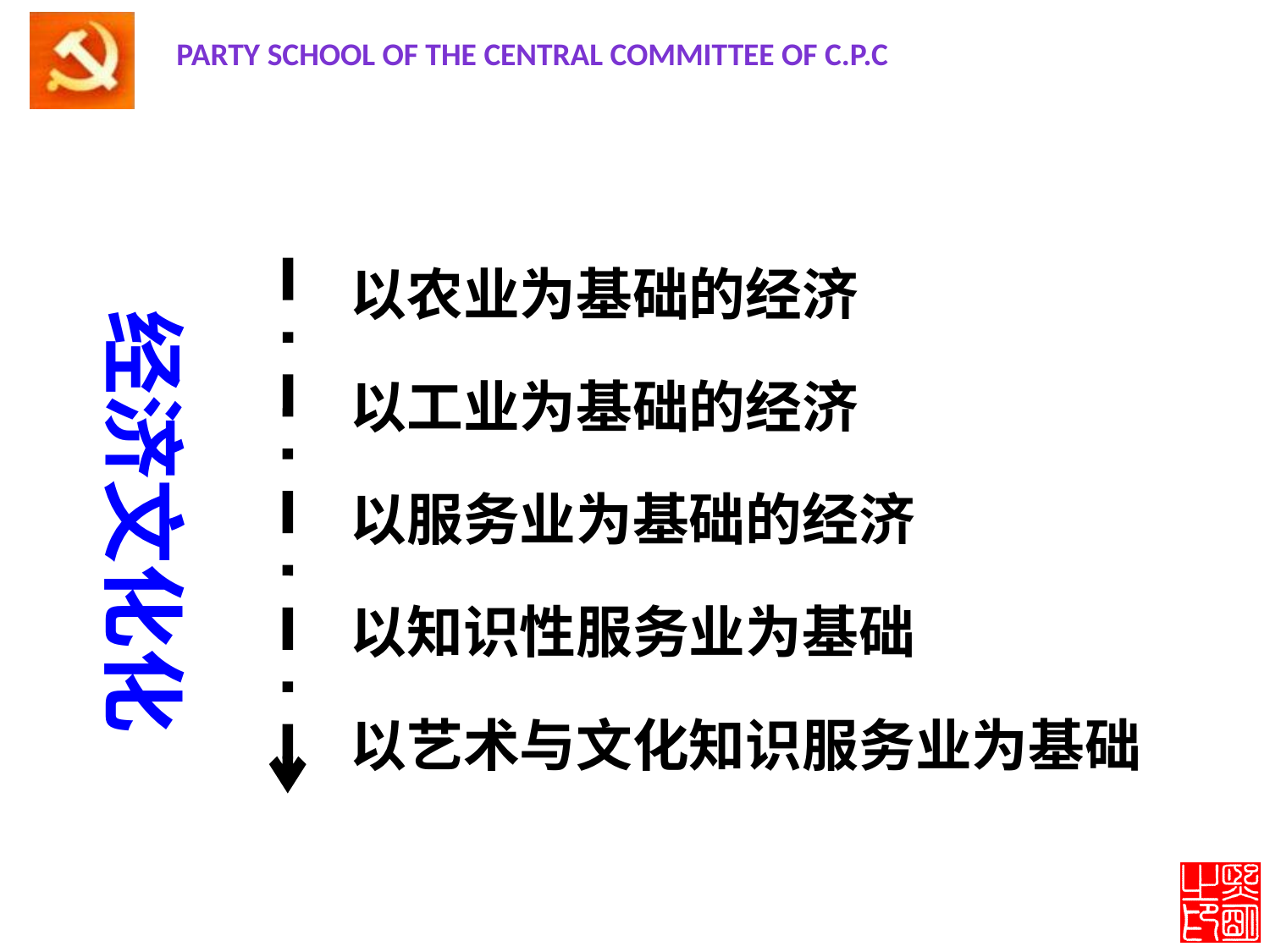

以农业为基础的经济
以工业为基础的经济
以服务业为基础的经济
以知识性服务业为基础
以艺术与文化知识服务业为基础

经济文化化